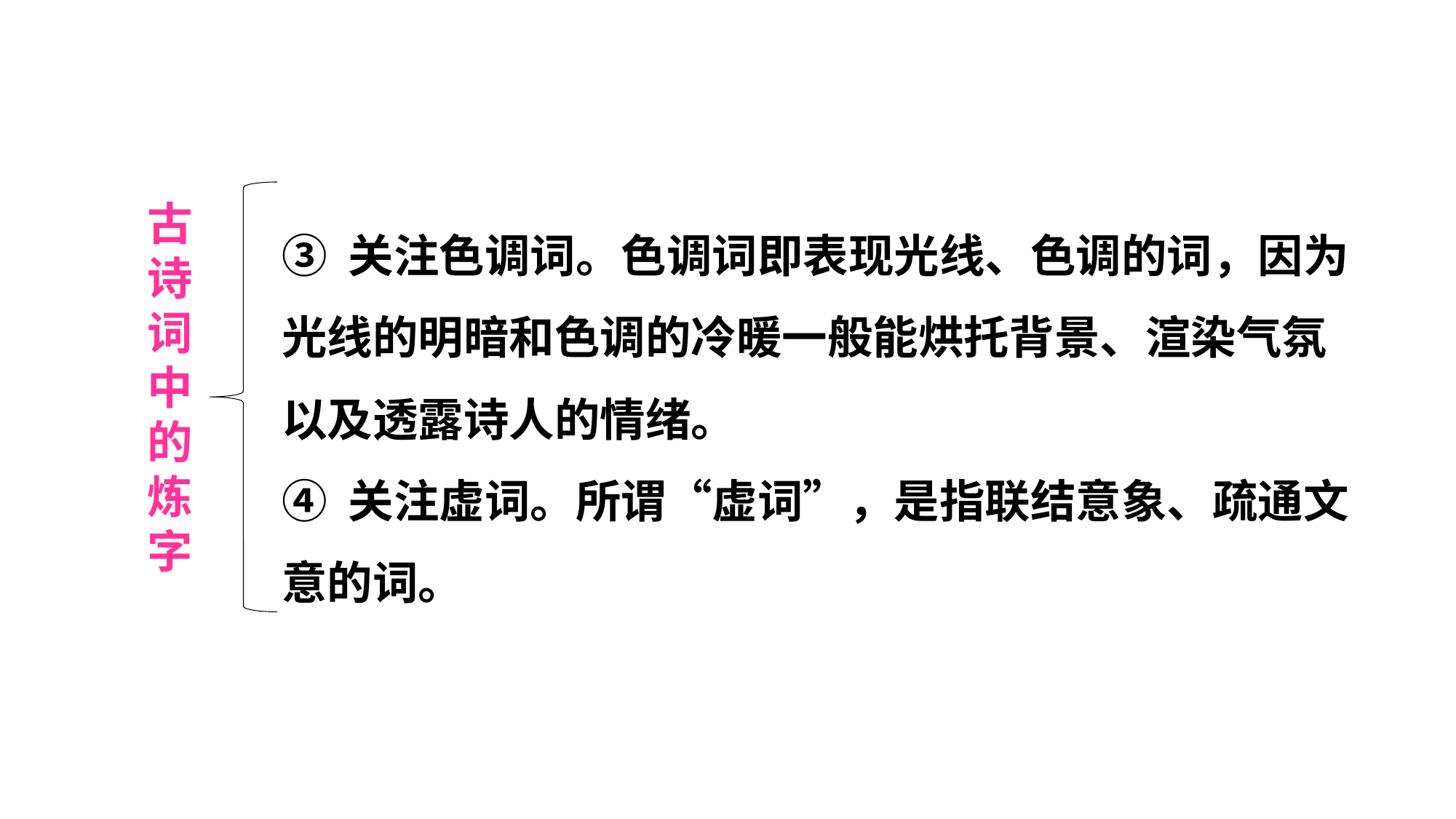

古
诗
词
中
的
炼
字
③ 关注色调词。色调词即表现光线、色调的词，因为光线的明暗和色调的冷暖一般能烘托背景、渲染气氛以及透露诗人的情绪。
④ 关注虚词。所谓“虚词”，是指联结意象、疏通文意的词。